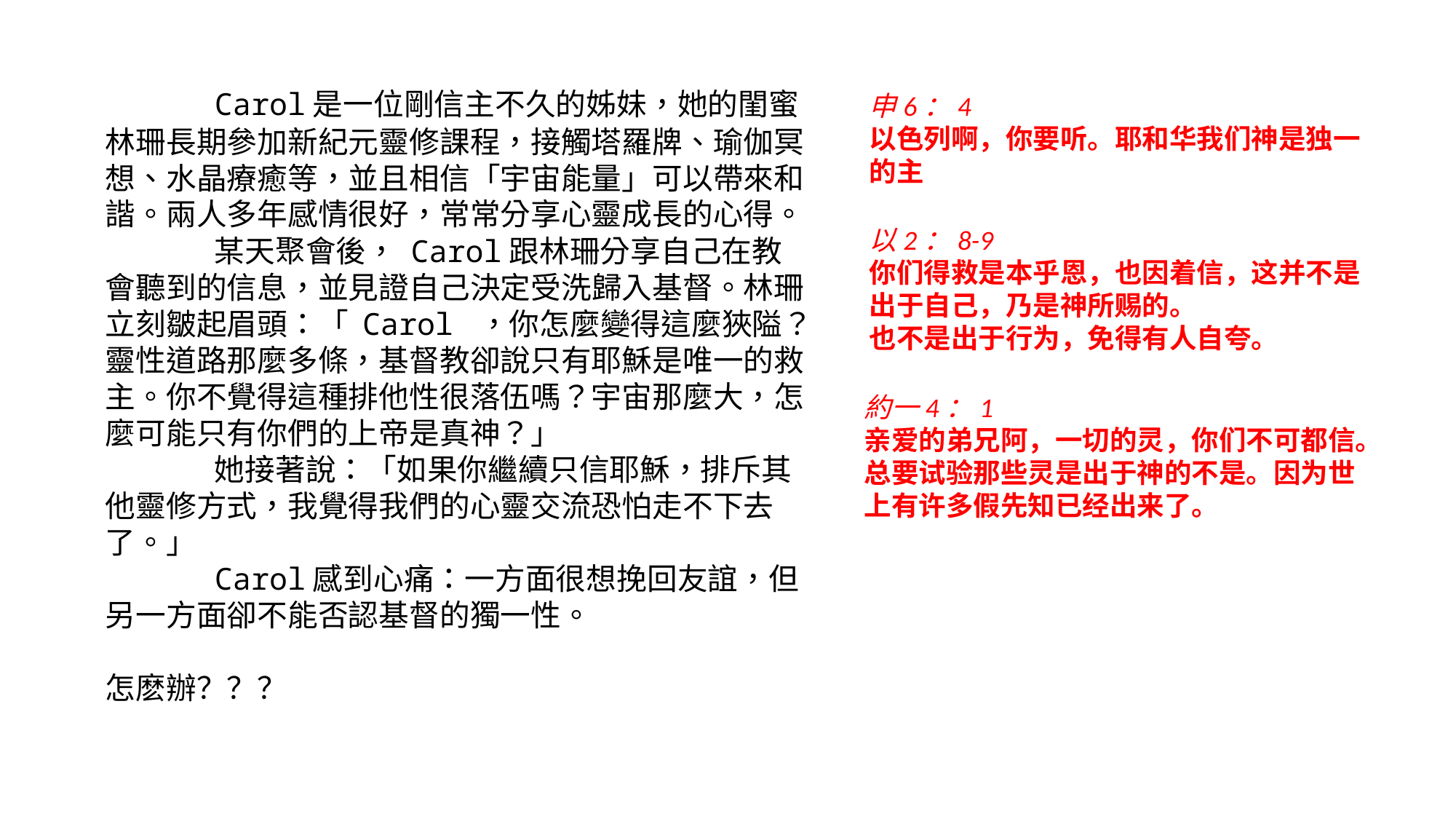

Carol是一位剛信主不久的姊妹，她的閨蜜林珊長期參加新紀元靈修課程，接觸塔羅牌、瑜伽冥想、水晶療癒等，並且相信「宇宙能量」可以帶來和諧。兩人多年感情很好，常常分享心靈成長的心得。
	某天聚會後， Carol跟林珊分享自己在教會聽到的信息，並見證自己決定受洗歸入基督。林珊立刻皺起眉頭：「 Carol ，你怎麼變得這麼狹隘？靈性道路那麼多條，基督教卻說只有耶穌是唯一的救主。你不覺得這種排他性很落伍嗎？宇宙那麼大，怎麼可能只有你們的上帝是真神？」
	她接著說：「如果你繼續只信耶穌，排斥其他靈修方式，我覺得我們的心靈交流恐怕走不下去了。」
	Carol感到心痛：一方面很想挽回友誼，但另一方面卻不能否認基督的獨一性。

怎麽辦？？？
申6：4
以色列啊，你要听。耶和华我们神是独一的主
以2：8-9
你们得救是本乎恩，也因着信，这并不是出于自己，乃是神所赐的。
也不是出于行为，免得有人自夸。
約一4：1
亲爱的弟兄阿，一切的灵，你们不可都信。总要试验那些灵是出于神的不是。因为世上有许多假先知已经出来了。